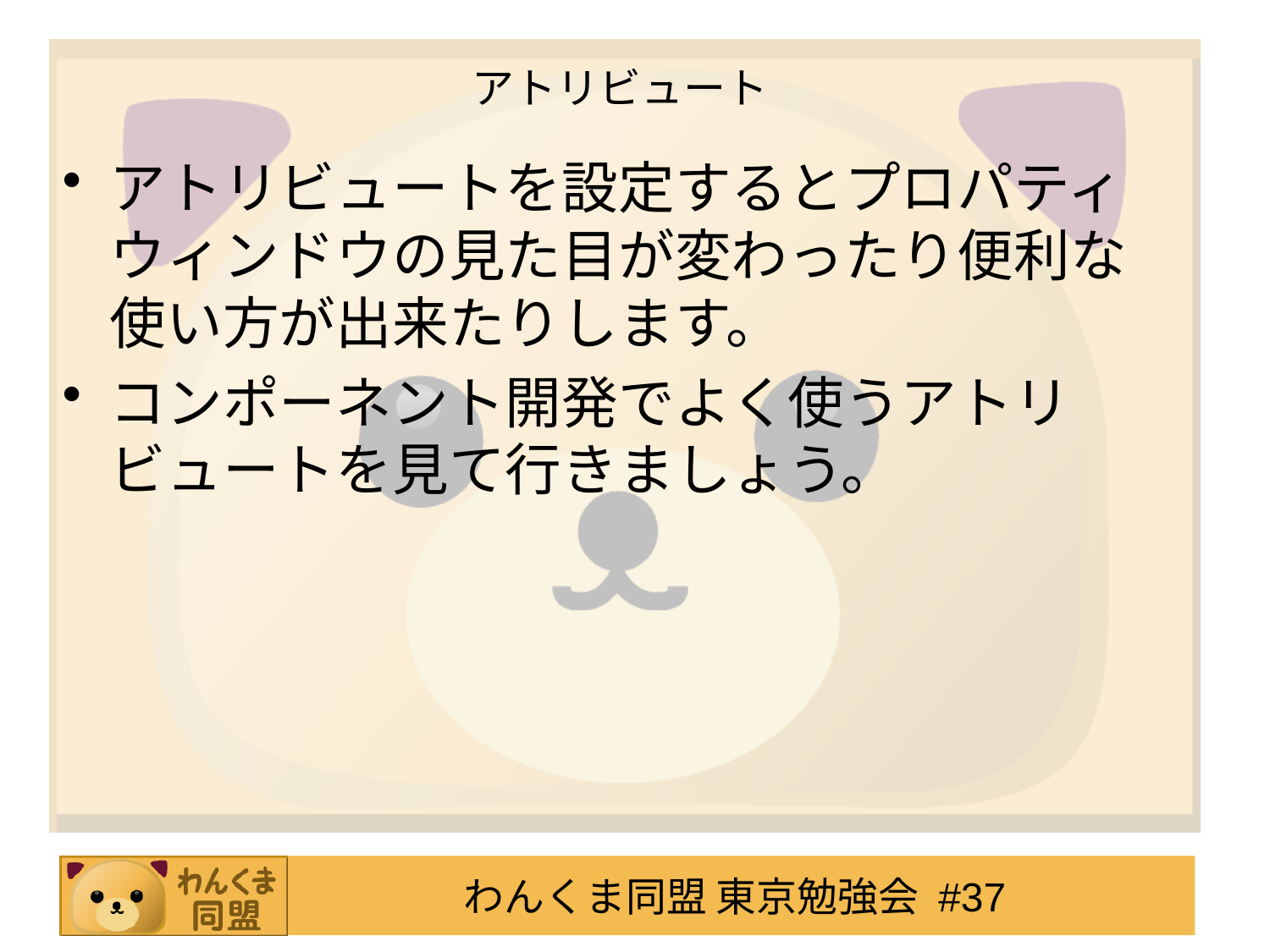

# アトリビュート
アトリビュートを設定するとプロパティウィンドウの見た目が変わったり便利な使い方が出来たりします。
コンポーネント開発でよく使うアトリビュートを見て行きましょう。